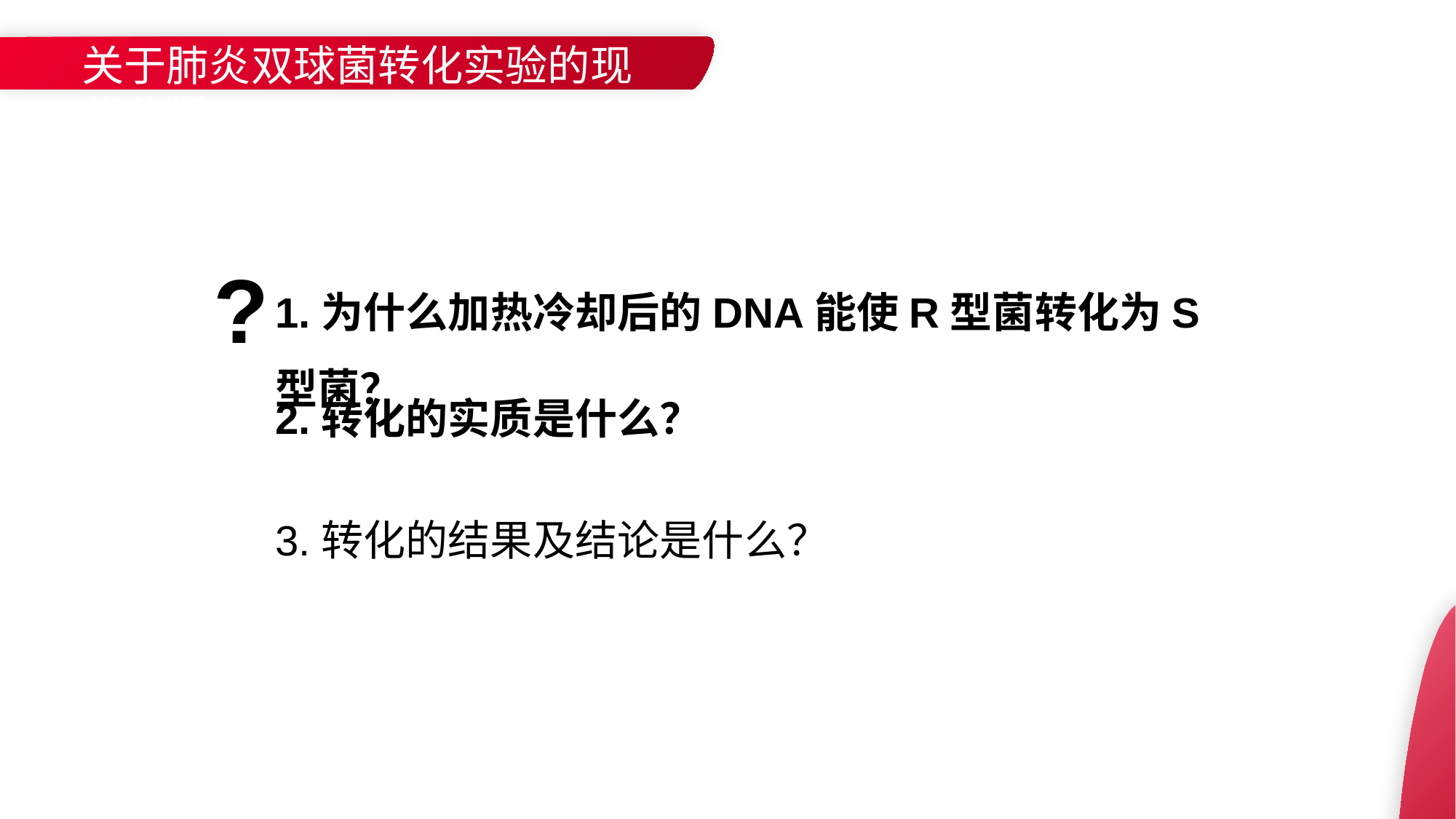

关于肺炎双球菌转化实验的现代分析：
?
1.为什么加热冷却后的DNA能使R型菌转化为S型菌？
2.转化的实质是什么？
3.转化的结果及结论是什么？